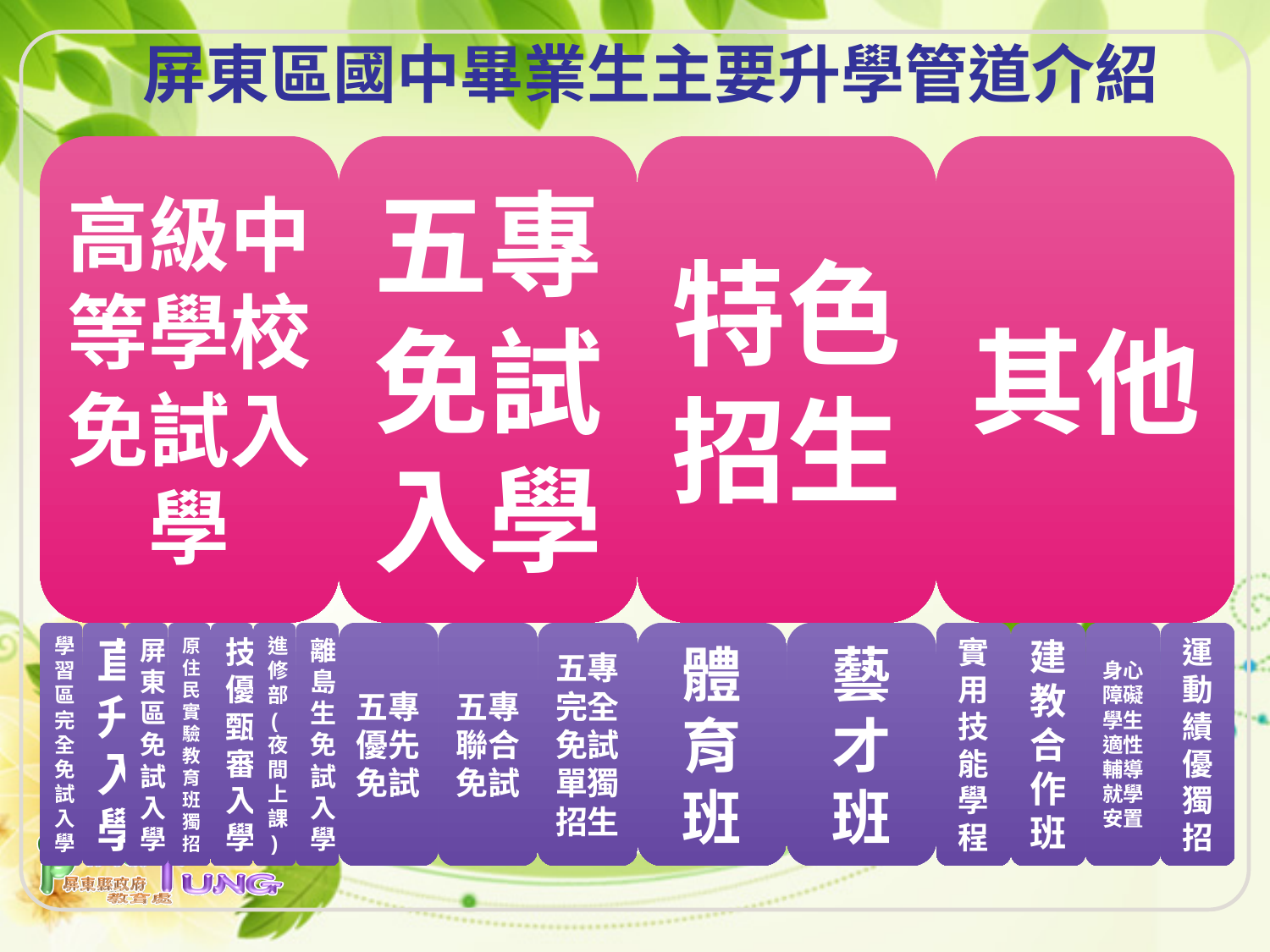

屏東區國中畢業生主要升學管道介紹
高級中等學校
免試入學
直升入學
其他
體育班
藝才班
實用技能學程
建教合作班
身心障礙學生適性輔導就學安置
學習區完全免試入學
離島生免試入學
五專優先免試
五專聯合免試
運動績優獨招
五專完全免試單獨招生